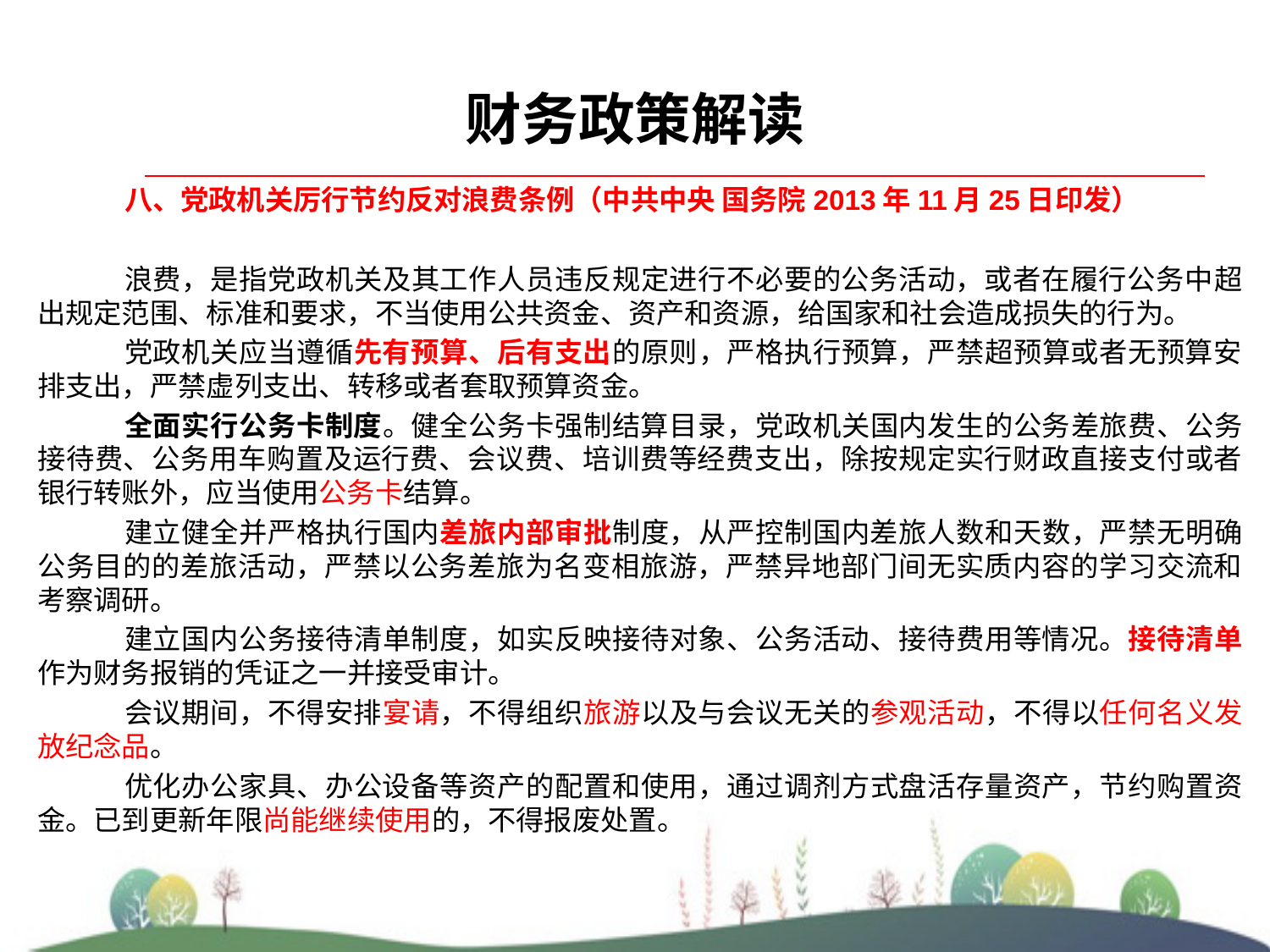

# 财务政策解读
八、党政机关厉行节约反对浪费条例（中共中央 国务院2013年11月25日印发）

浪费，是指党政机关及其工作人员违反规定进行不必要的公务活动，或者在履行公务中超出规定范围、标准和要求，不当使用公共资金、资产和资源，给国家和社会造成损失的行为。
党政机关应当遵循先有预算、后有支出的原则，严格执行预算，严禁超预算或者无预算安排支出，严禁虚列支出、转移或者套取预算资金。
全面实行公务卡制度。健全公务卡强制结算目录，党政机关国内发生的公务差旅费、公务接待费、公务用车购置及运行费、会议费、培训费等经费支出，除按规定实行财政直接支付或者银行转账外，应当使用公务卡结算。
建立健全并严格执行国内差旅内部审批制度，从严控制国内差旅人数和天数，严禁无明确公务目的的差旅活动，严禁以公务差旅为名变相旅游，严禁异地部门间无实质内容的学习交流和考察调研。
建立国内公务接待清单制度，如实反映接待对象、公务活动、接待费用等情况。接待清单作为财务报销的凭证之一并接受审计。
会议期间，不得安排宴请，不得组织旅游以及与会议无关的参观活动，不得以任何名义发放纪念品。
优化办公家具、办公设备等资产的配置和使用，通过调剂方式盘活存量资产，节约购置资金。已到更新年限尚能继续使用的，不得报废处置。